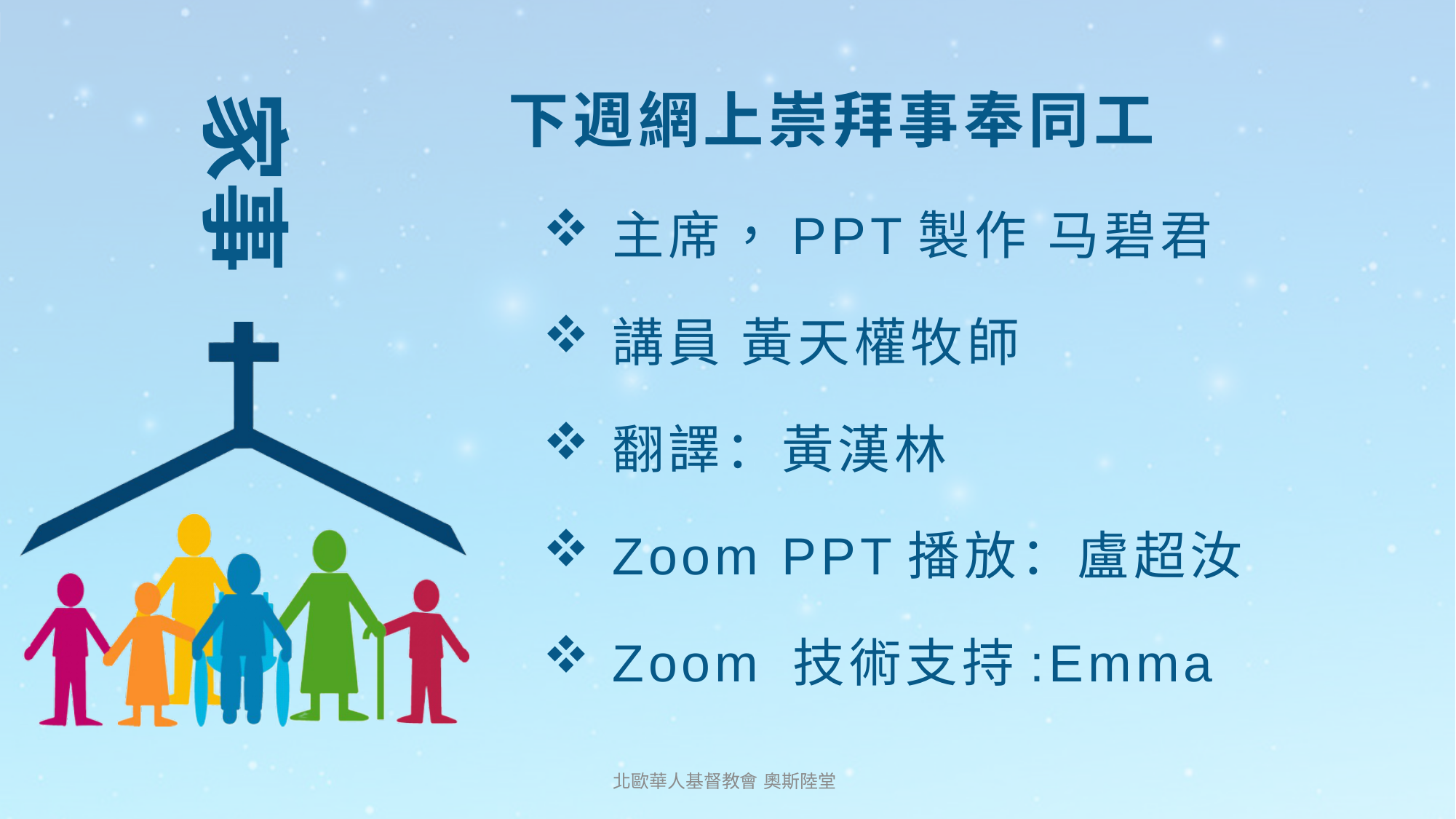

# 下週網上崇拜事奉同工
主席，PPT製作 马碧君
講員 黃天權牧師
翻譯：黃漢林
Zoom PPT播放：盧超汝
Zoom 技術支持:Emma
北歐華人基督教會 奧斯陸堂